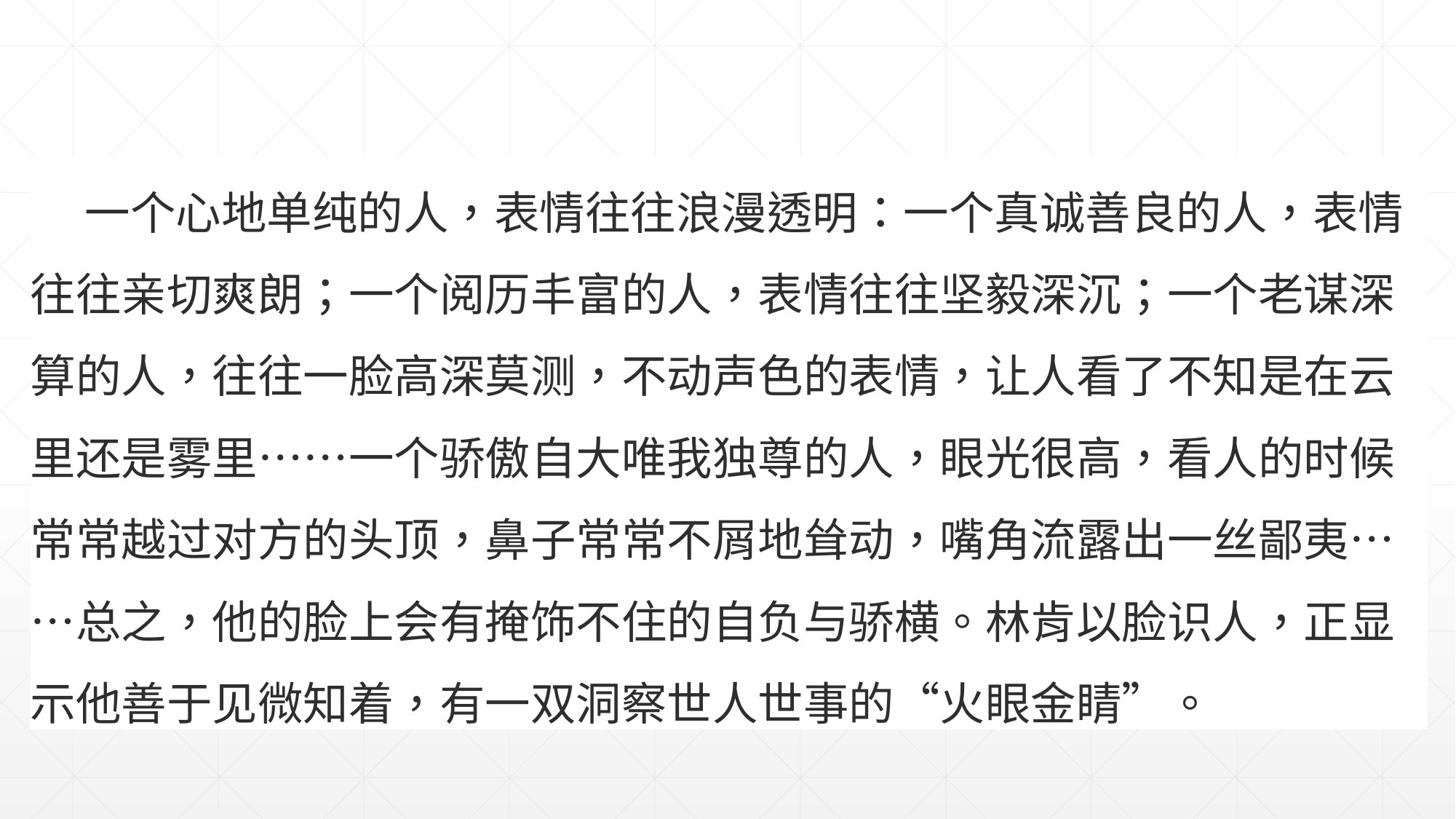

一个心地单纯的人，表情往往浪漫透明：一个真诚善良的人，表情往往亲切爽朗；一个阅历丰富的人，表情往往坚毅深沉；一个老谋深算的人，往往一脸高深莫测，不动声色的表情，让人看了不知是在云里还是雾里……一个骄傲自大唯我独尊的人，眼光很高，看人的时候常常越过对方的头顶，鼻子常常不屑地耸动，嘴角流露出一丝鄙夷……总之，他的脸上会有掩饰不住的自负与骄横。林肯以脸识人，正显示他善于见微知着，有一双洞察世人世事的“火眼金睛”。